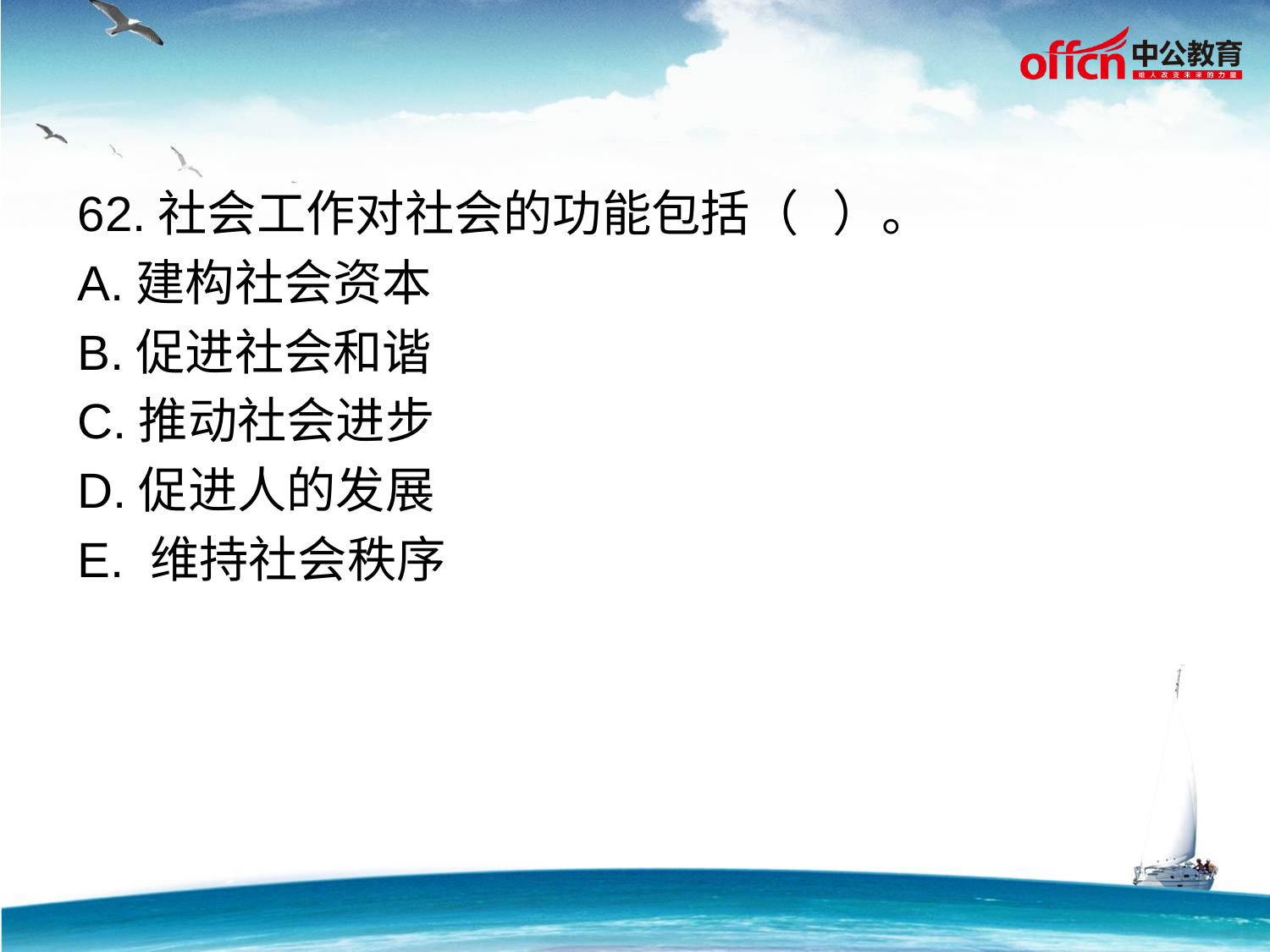

62.社会工作对社会的功能包括（   ）。
A.建构社会资本
B.促进社会和谐
C.推动社会进步
D.促进人的发展
E. 维持社会秩序